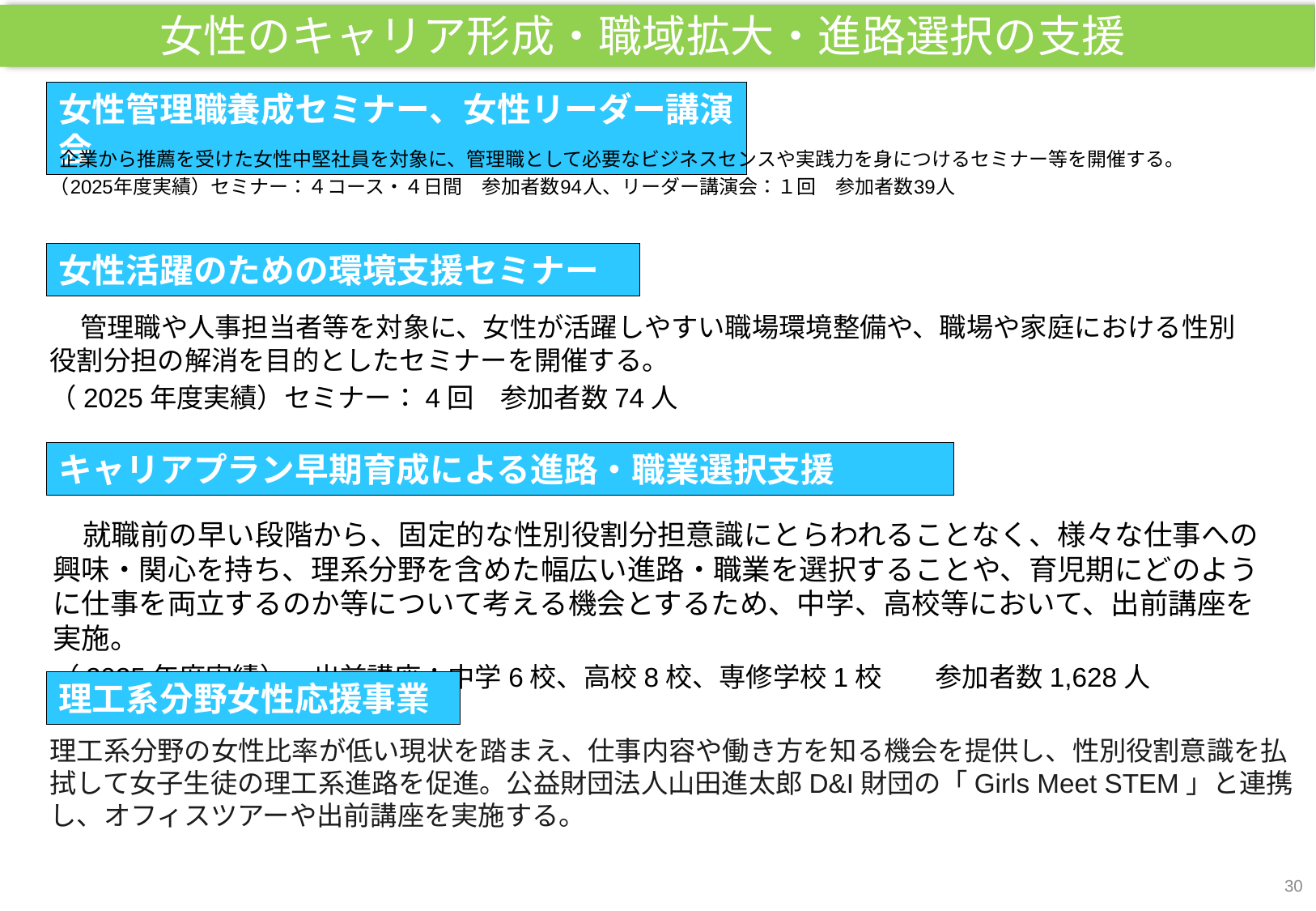

女性のキャリア形成・職域拡大・進路選択の支援
女性管理職養成セミナー、女性リーダー講演会
　企業から推薦を受けた女性中堅社員を対象に、管理職として必要なビジネスセンスや実践力を身につけるセミナー等を開催する。
（2025年度実績）セミナー：４コース・４日間　参加者数94人、リーダー講演会：１回　参加者数39人

女性活躍のための環境支援セミナー
　管理職や人事担当者等を対象に、女性が活躍しやすい職場環境整備や、職場や家庭における性別役割分担の解消を目的としたセミナーを開催する。
（2025年度実績）セミナー：4回　参加者数74人
キャリアプラン早期育成による進路・職業選択支援
　就職前の早い段階から、固定的な性別役割分担意識にとらわれることなく、様々な仕事への興味・関心を持ち、理系分野を含めた幅広い進路・職業を選択することや、育児期にどのように仕事を両立するのか等について考える機会とするため、中学、高校等において、出前講座を実施。
（2025年度実績）　出前講座：中学6校、高校8校、専修学校1校　　参加者数1,628人
理工系分野女性応援事業
理工系分野の女性比率が低い現状を踏まえ、仕事内容や働き方を知る機会を提供し、性別役割意識を払拭して女子生徒の理工系進路を促進。公益財団法人山田進太郎D&I財団の「Girls Meet STEM」と連携し、オフィスツアーや出前講座を実施する。
30